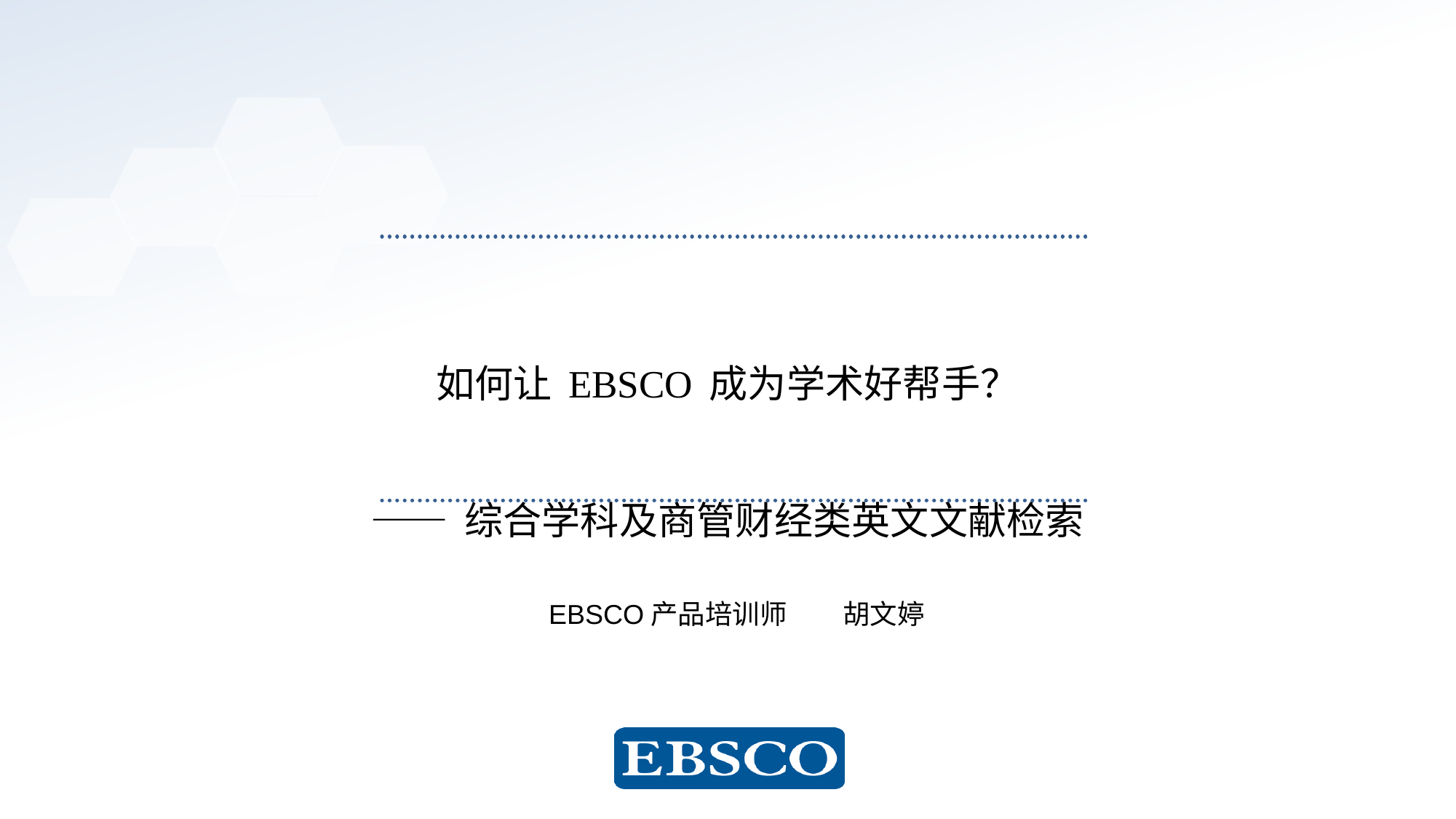

如何让EBSCO成为学术好帮手？
——综合学科及商管财经类英文文献检索

EBSCO产品培训师         胡文婷